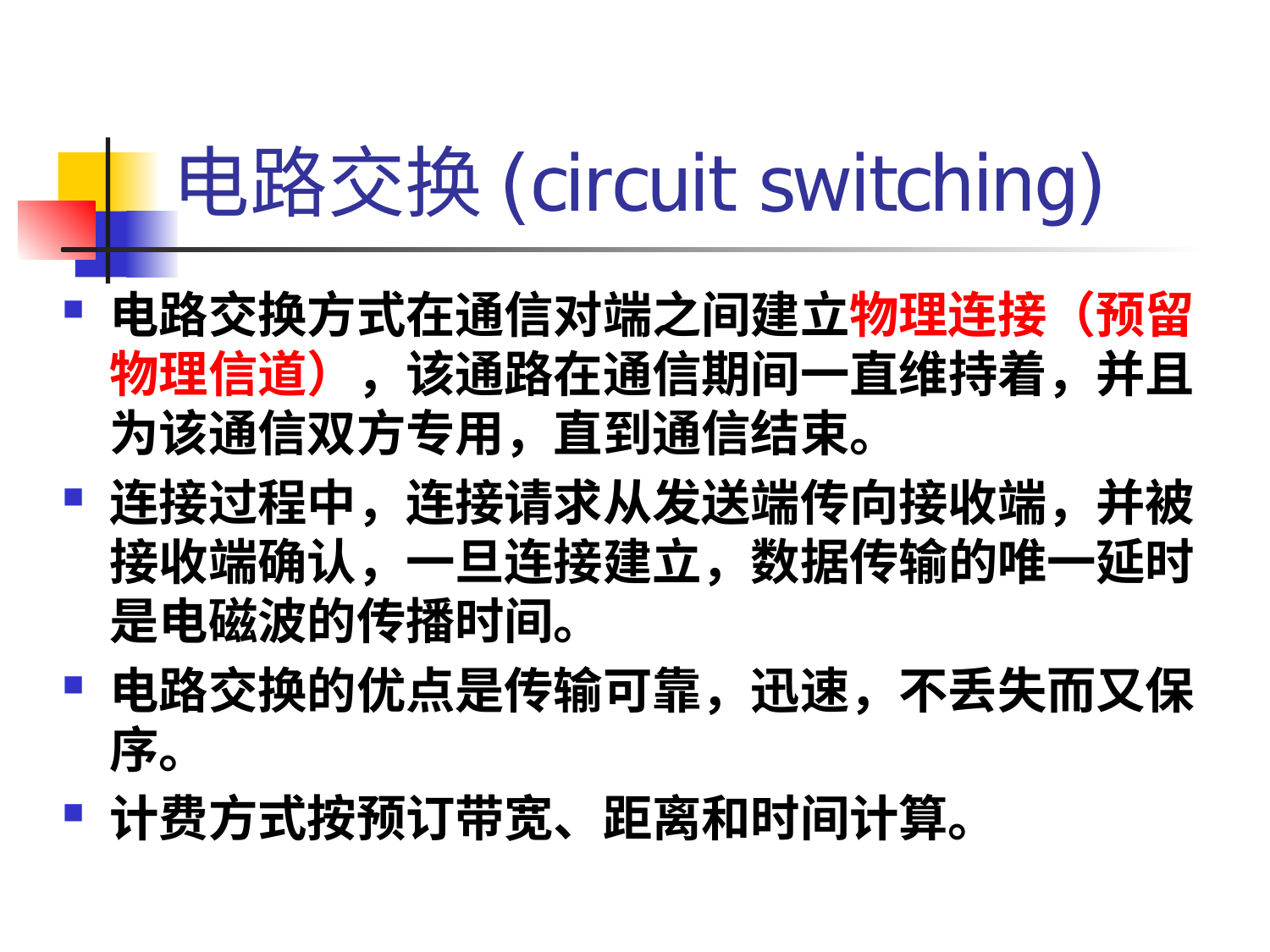

# 电路交换(circuit switching)
电路交换方式在通信对端之间建立物理连接（预留物理信道），该通路在通信期间一直维持着，并且为该通信双方专用，直到通信结束。
连接过程中，连接请求从发送端传向接收端，并被接收端确认，一旦连接建立，数据传输的唯一延时是电磁波的传播时间。
电路交换的优点是传输可靠，迅速，不丢失而又保序。
计费方式按预订带宽、距离和时间计算。